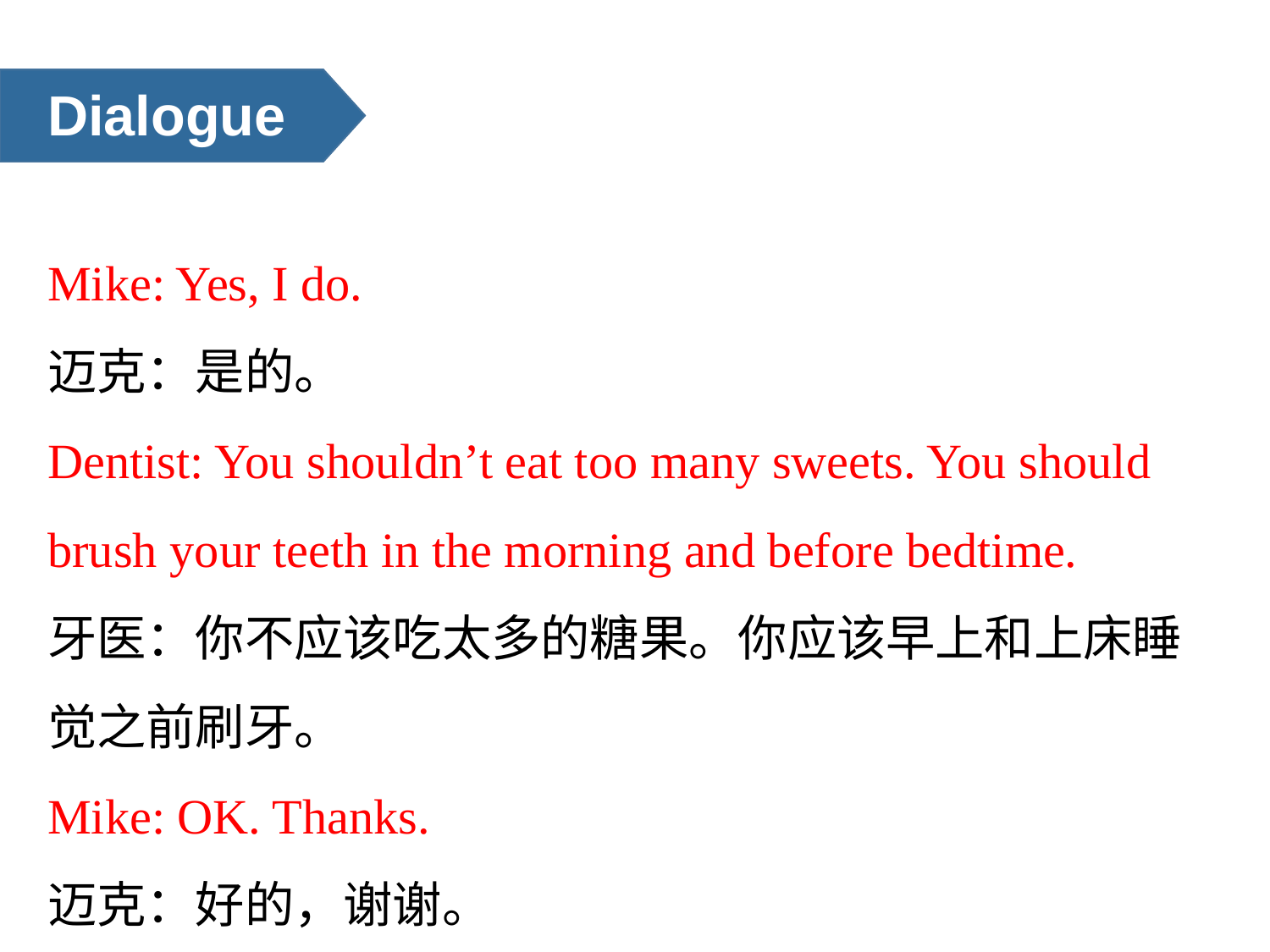

Dialogue
Mike: Yes, I do.
迈克：是的。
Dentist: You shouldn’t eat too many sweets. You should brush your teeth in the morning and before bedtime.
牙医：你不应该吃太多的糖果。你应该早上和上床睡觉之前刷牙。
Mike: OK. Thanks.
迈克：好的，谢谢。